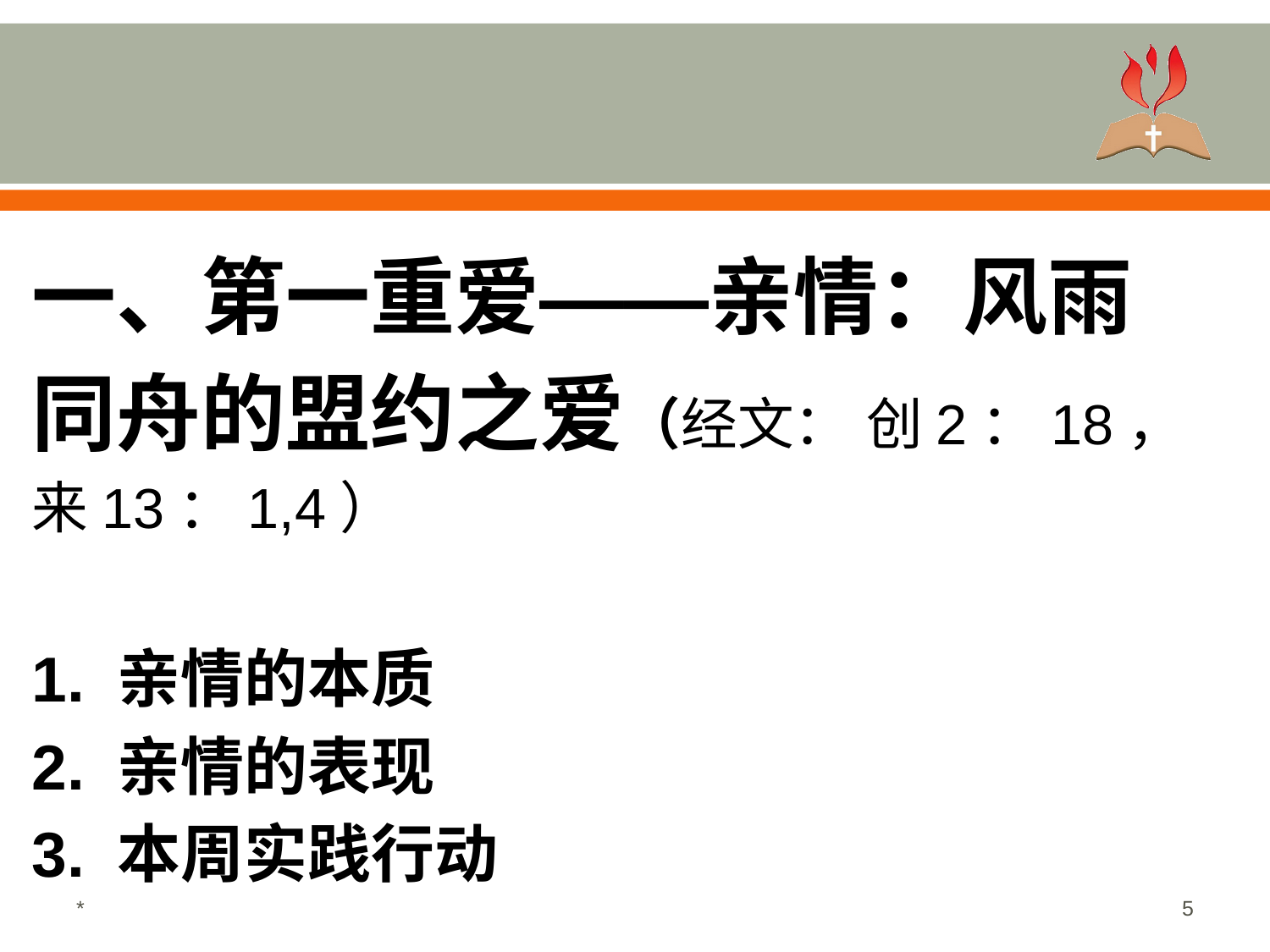

#
一、第一重爱——亲情：风雨同舟的盟约之爱（经文： 创2：18，来13：1,4）

1. 亲情的本质
2. 亲情的表现
3. 本周实践行动

*
5